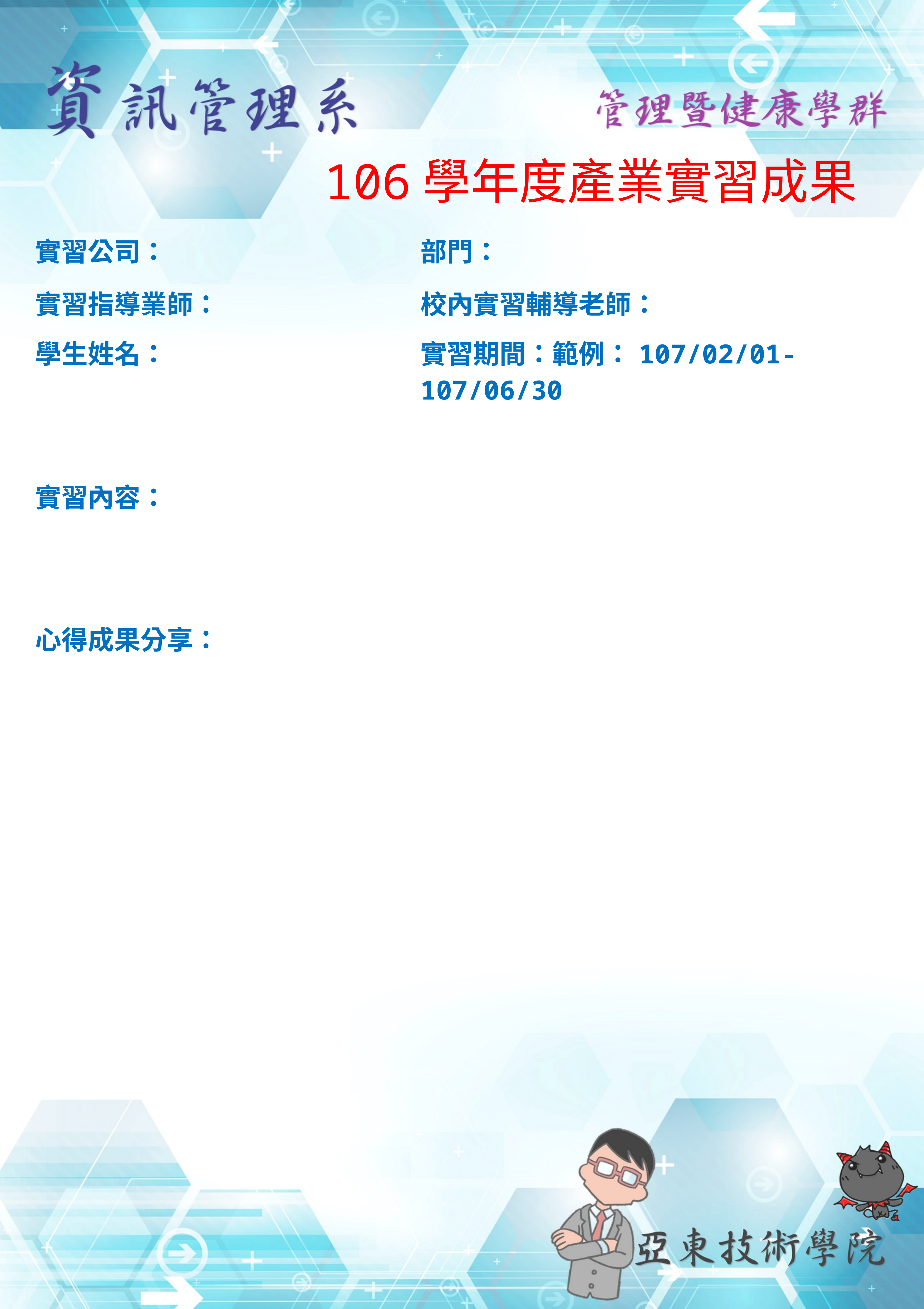

106學年度產業實習成果
| 實習公司： | 部門： |
| --- | --- |
| 實習指導業師： | 校內實習輔導老師： |
| 學生姓名： | 實習期間：範例：107/02/01-107/06/30 |
# 實習內容： 心得成果分享：